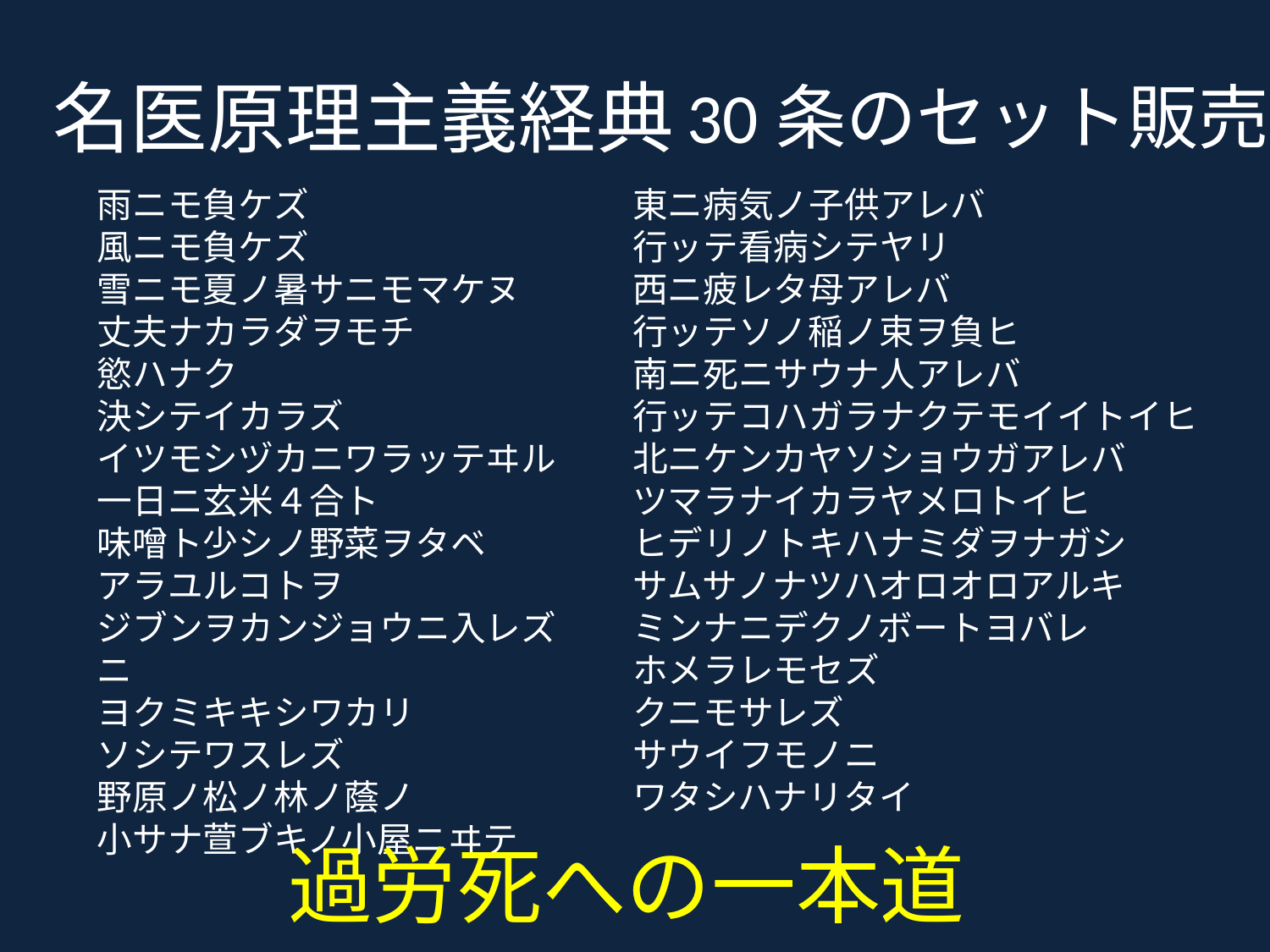

# 名医原理主義経典
30条のセット販売
東ニ病気ノ子供アレバ
行ッテ看病シテヤリ
西ニ疲レタ母アレバ
行ッテソノ稲ノ束ヲ負ヒ
南ニ死ニサウナ人アレバ
行ッテコハガラナクテモイイトイヒ
北ニケンカヤソショウガアレバ
ツマラナイカラヤメロトイヒ
ヒデリノトキハナミダヲナガシ
サムサノナツハオロオロアルキ
ミンナニデクノボートヨバレ
ホメラレモセズ
クニモサレズ
サウイフモノニ
ワタシハナリタイ
雨ニモ負ケズ
風ニモ負ケズ
雪ニモ夏ノ暑サニモマケヌ
丈夫ナカラダヲモチ
慾ハナク
決シテイカラズ
イツモシヅカニワラッテヰル
一日ニ玄米４合ト
味噌ト少シノ野菜ヲタベ
アラユルコトヲ
ジブンヲカンジョウニ入レズニ
ヨクミキキシワカリ
ソシテワスレズ
野原ノ松ノ林ノ蔭ノ
小サナ萱ブキノ小屋ニヰテ
過労死への一本道